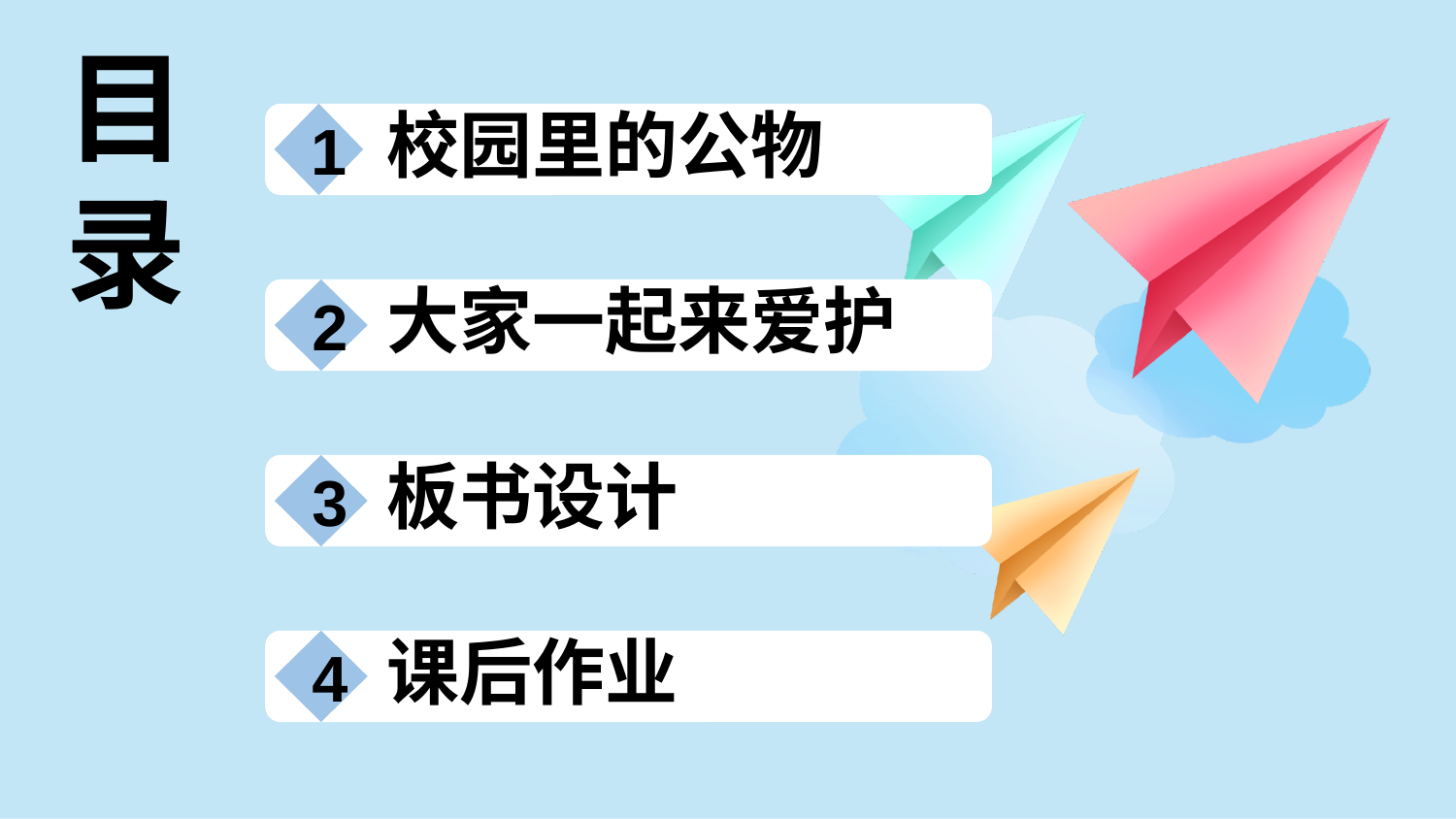

目录
校园里的公物

1
大家一起来爱护

2
板书设计

3
课后作业

4